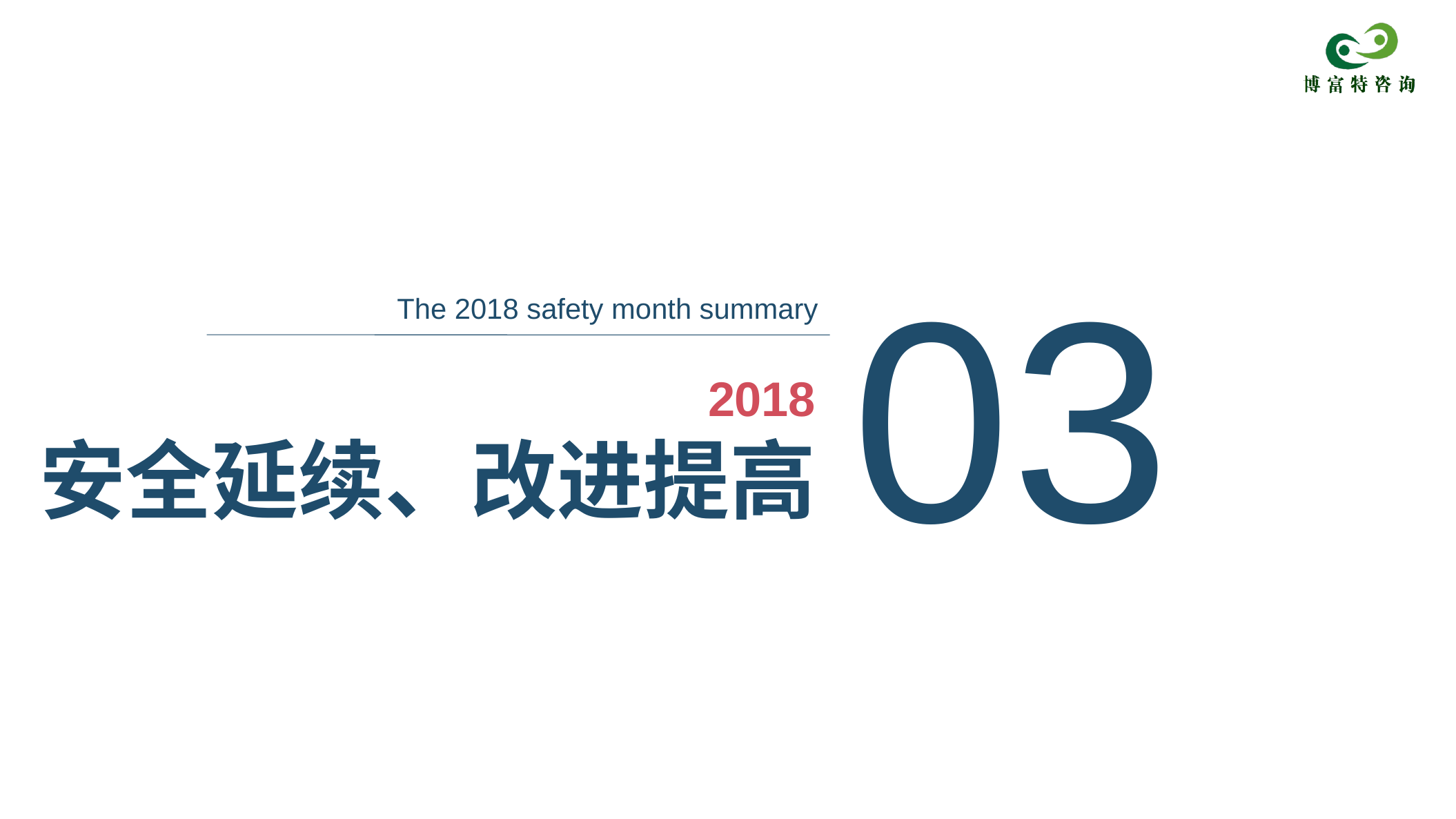

03
The 2018 safety month summary

2018
安全延续、改进提高